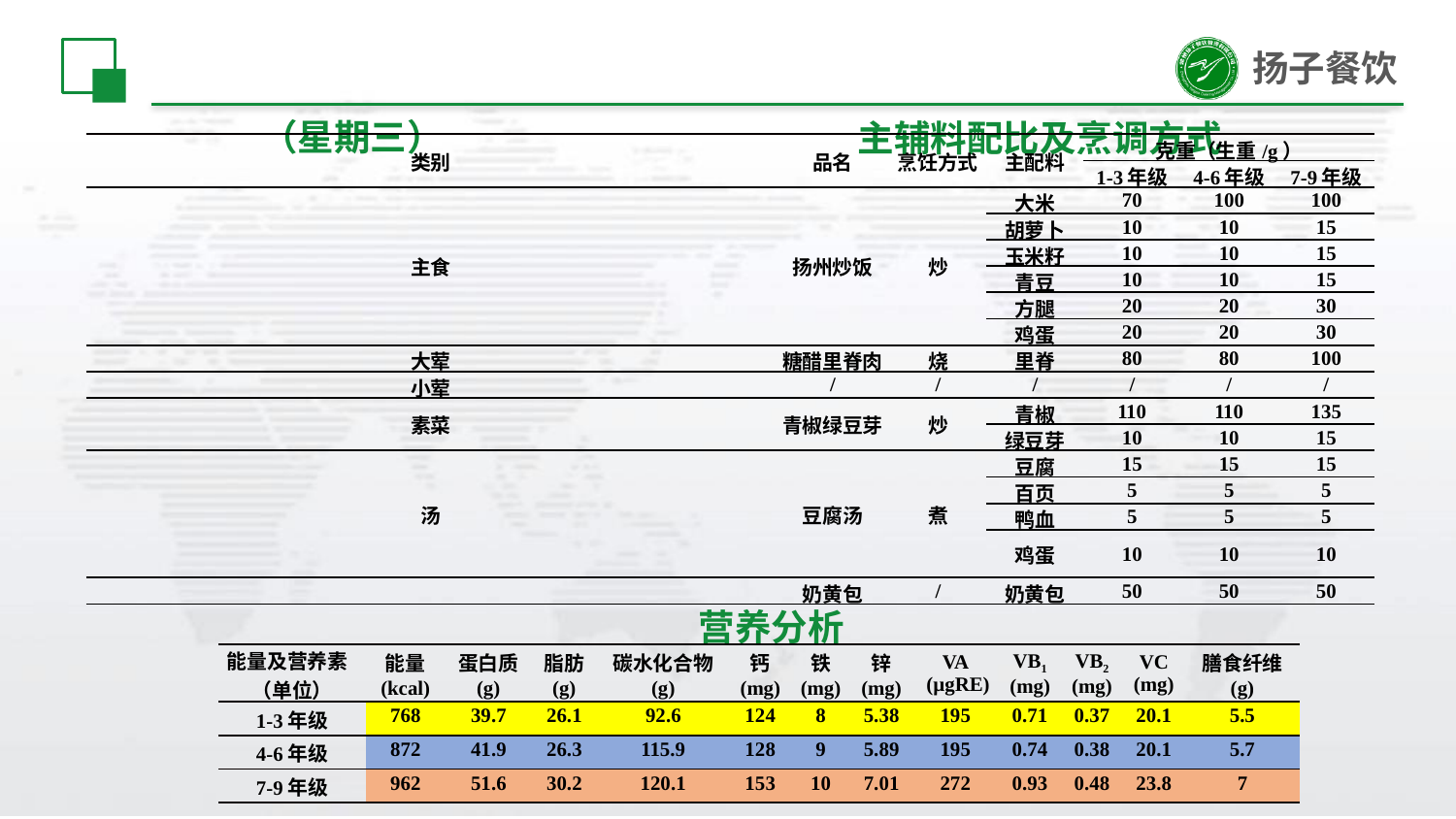

#
（星期三）
主辅料配比及烹调方式
| 类别 | 品名 | 烹饪方式 | 主配料 | 克重（生重/g） |  |  |
| --- | --- | --- | --- | --- | --- | --- |
|  |  |  |  | 1-3年级 | 4-6年级 | 7-9年级 |
| 主食 | 扬州炒饭 | 炒 | 大米 | 70 | 100 | 100 |
|  |  |  | 胡萝卜 | 10 | 10 | 15 |
|  |  |  | 玉米籽 | 10 | 10 | 15 |
|  |  |  | 青豆 | 10 | 10 | 15 |
|  |  |  | 方腿 | 20 | 20 | 30 |
|  |  |  | 鸡蛋 | 20 | 20 | 30 |
| 大荤 | 糖醋里脊肉 | 烧 | 里脊 | 80 | 80 | 100 |
| 小荤 | / | / | / | / | / | / |
| 素菜 | 青椒绿豆芽 | 炒 | 青椒 | 110 | 110 | 135 |
|  |  |  | 绿豆芽 | 10 | 10 | 15 |
| 汤 | 豆腐汤 | 煮 | 豆腐 | 15 | 15 | 15 |
|  |  |  | 百页 | 5 | 5 | 5 |
|  |  |  | 鸭血 | 5 | 5 | 5 |
|  |  |  | 鸡蛋 | 10 | 10 | 10 |
|  | 奶黄包 | / | 奶黄包 | 50 | 50 | 50 |
营养分析
| 能量及营养素 （单位） | 能量 (kcal) | 蛋白质 (g) | 脂肪 (g) | 碳水化合物 (g) | 钙 (mg) | 铁 (mg) | 锌 (mg) | VA (µgRE) | VB1 (mg) | VB2 (mg) | VC (mg) | 膳食纤维 (g) |
| --- | --- | --- | --- | --- | --- | --- | --- | --- | --- | --- | --- | --- |
| 1-3年级 | 768 | 39.7 | 26.1 | 92.6 | 124 | 8 | 5.38 | 195 | 0.71 | 0.37 | 20.1 | 5.5 |
| 4-6年级 | 872 | 41.9 | 26.3 | 115.9 | 128 | 9 | 5.89 | 195 | 0.74 | 0.38 | 20.1 | 5.7 |
| 7-9年级 | 962 | 51.6 | 30.2 | 120.1 | 153 | 10 | 7.01 | 272 | 0.93 | 0.48 | 23.8 | 7 |